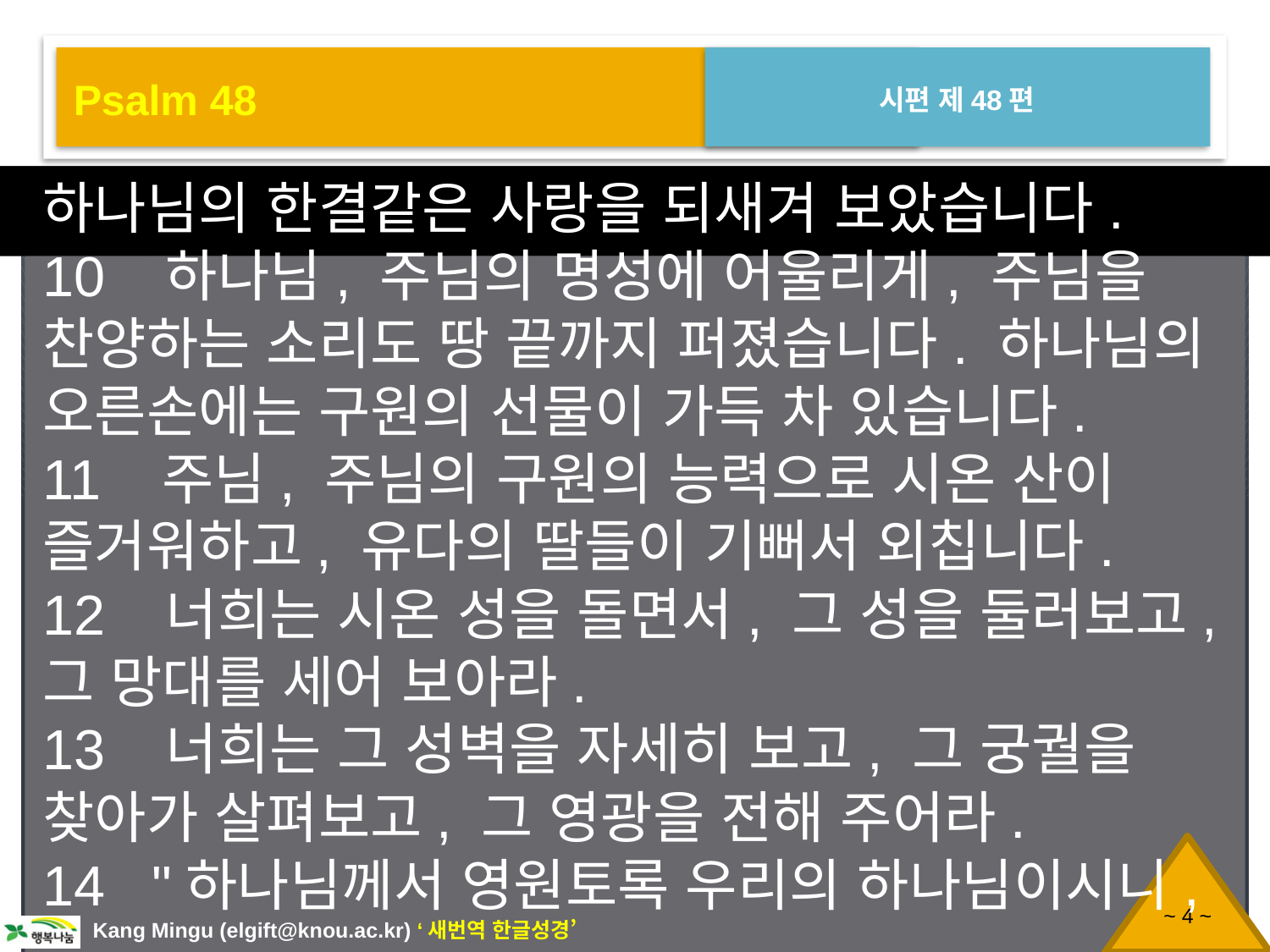

Psalm 48
시편 제48편
하나님의 한결같은 사랑을 되새겨 보았습니다.
10   하나님, 주님의 명성에 어울리게, 주님을 찬양하는 소리도 땅 끝까지 퍼졌습니다. 하나님의 오른손에는 구원의 선물이 가득 차 있습니다.
11   주님, 주님의 구원의 능력으로 시온 산이 즐거워하고, 유다의 딸들이 기뻐서 외칩니다.
12   너희는 시온 성을 돌면서, 그 성을 둘러보고, 그 망대를 세어 보아라.
13   너희는 그 성벽을 자세히 보고, 그 궁궐을 찾아가 살펴보고, 그 영광을 전해 주어라.
14   "하나님께서 영원토록 우리의 하나님이시니,